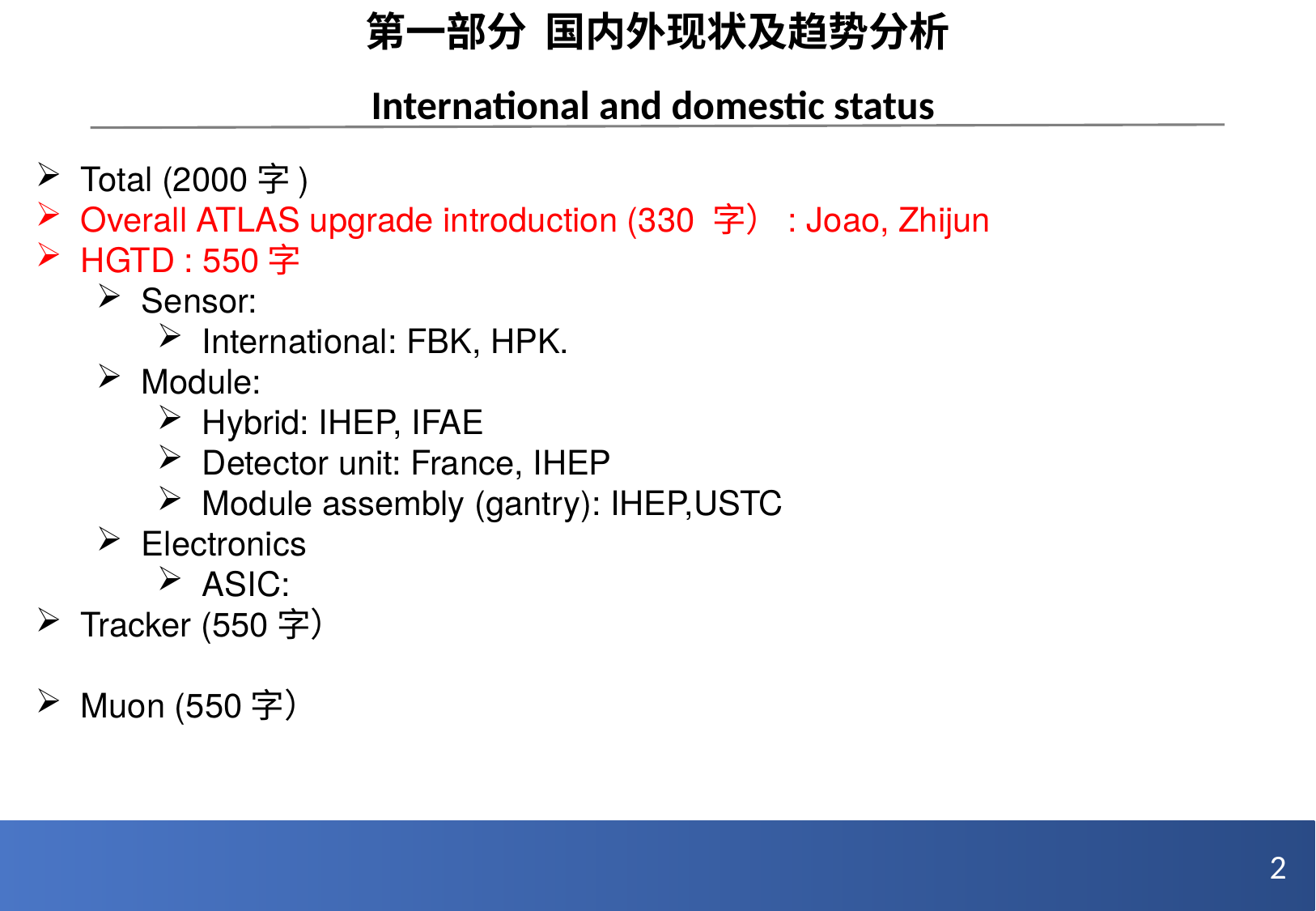

第一部分  国内外现状及趋势分析
International and domestic status

Total (2000字)
Overall ATLAS upgrade introduction (330 字）: Joao, Zhijun
HGTD : 550字
Sensor:
International: FBK, HPK.
Module:
Hybrid: IHEP, IFAE
Detector unit: France, IHEP
Module assembly (gantry): IHEP,USTC
Electronics
ASIC:
Tracker (550字）

Muon (550字）